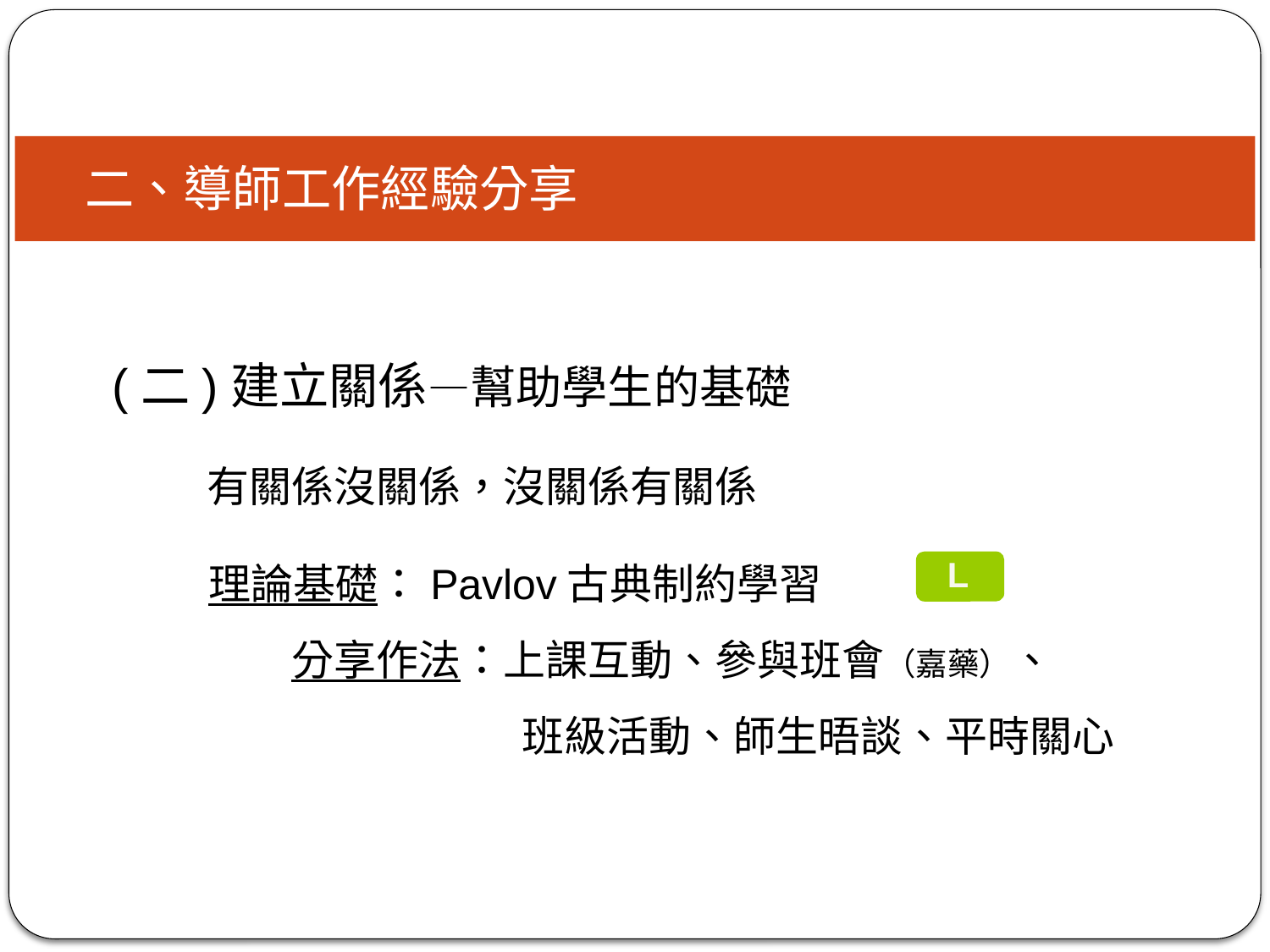

二、導師工作經驗分享
二、導師工作經驗分享
(二)建立關係—幫助學生的基礎
　　 有關係沒關係，沒關係有關係
         理論基礎：Pavlov古典制約學習
　　 　　分享作法：上課互動、參與班會（嘉藥）、
　　　　　　　　　　班級活動、師生晤談、平時關心
L